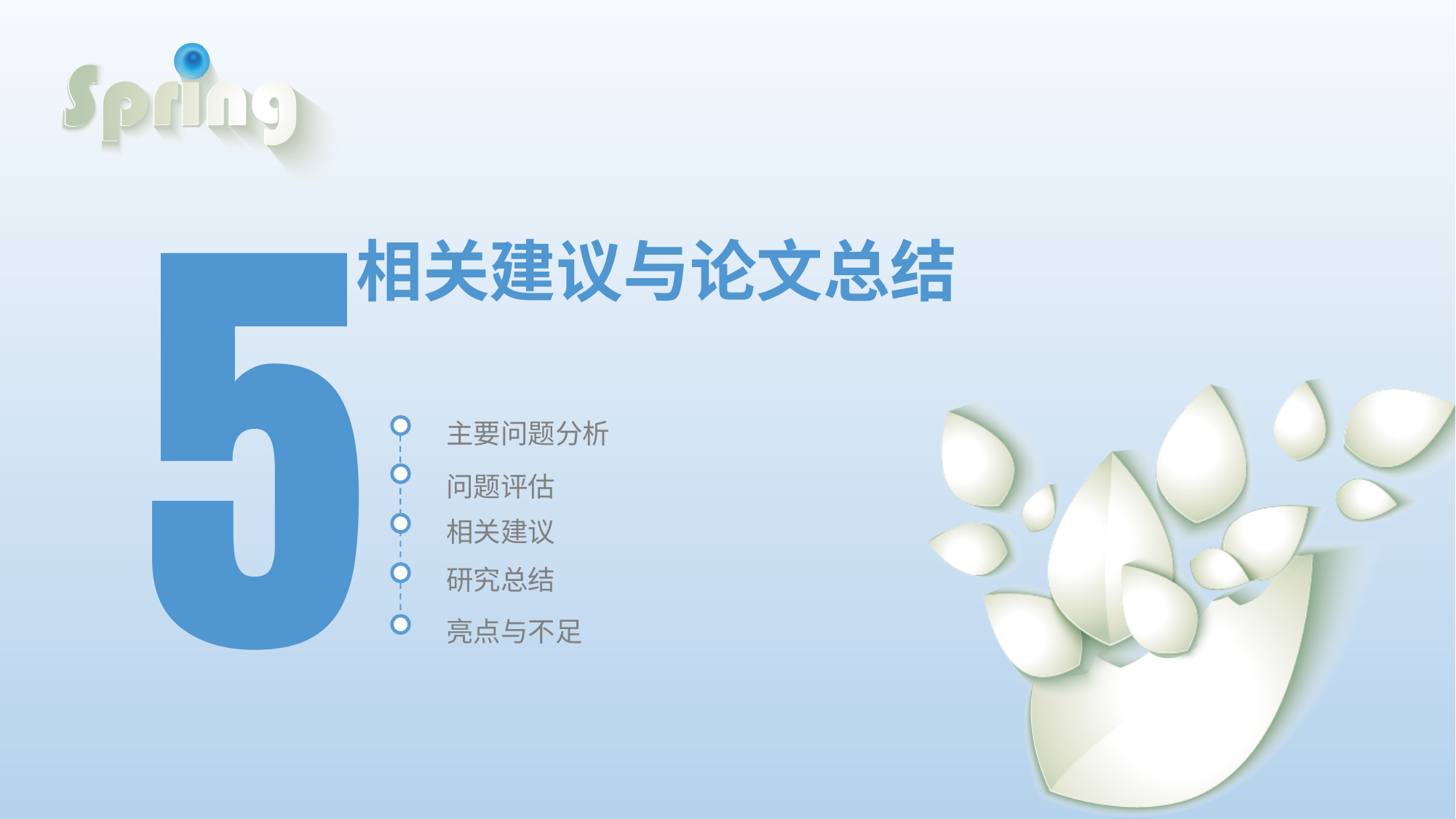

5
相关建议与论文总结
主要问题分析

问题评估

相关建议

研究总结

亮点与不足